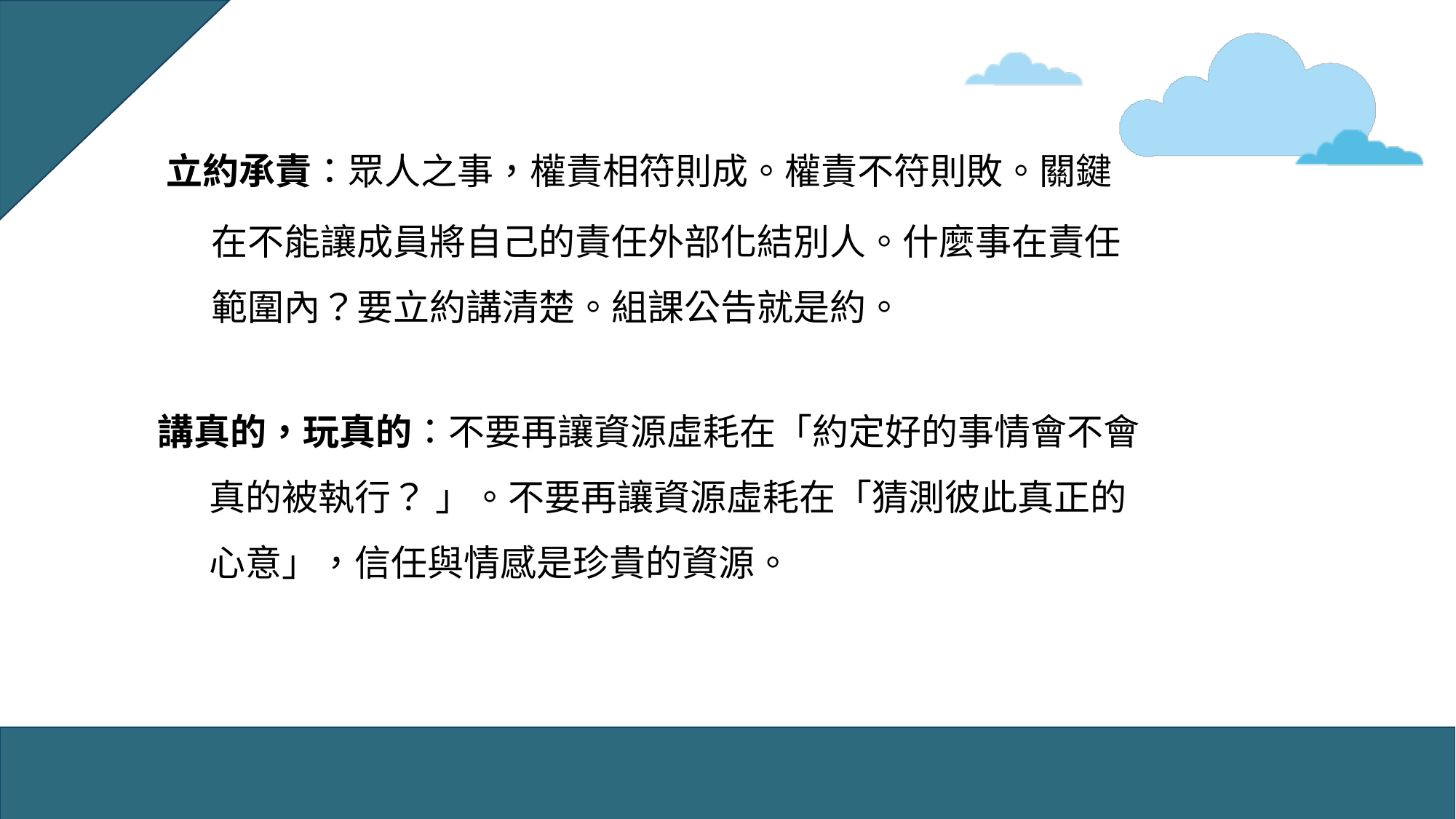

立約承責：眾人之事，權責相符則成。權責不符則敗。關鍵在不能讓成員將自己的責任外部化結別人。什麼事在責任範圍內？要立約講清楚。組課公告就是約。
                                        講真的，玩真的：不要再讓資源虛耗在「約定好的事情會不會真的被執行？ 」。不要再讓資源虛耗在「猜測彼此真正的心意」，信任與情感是珍貴的資源。